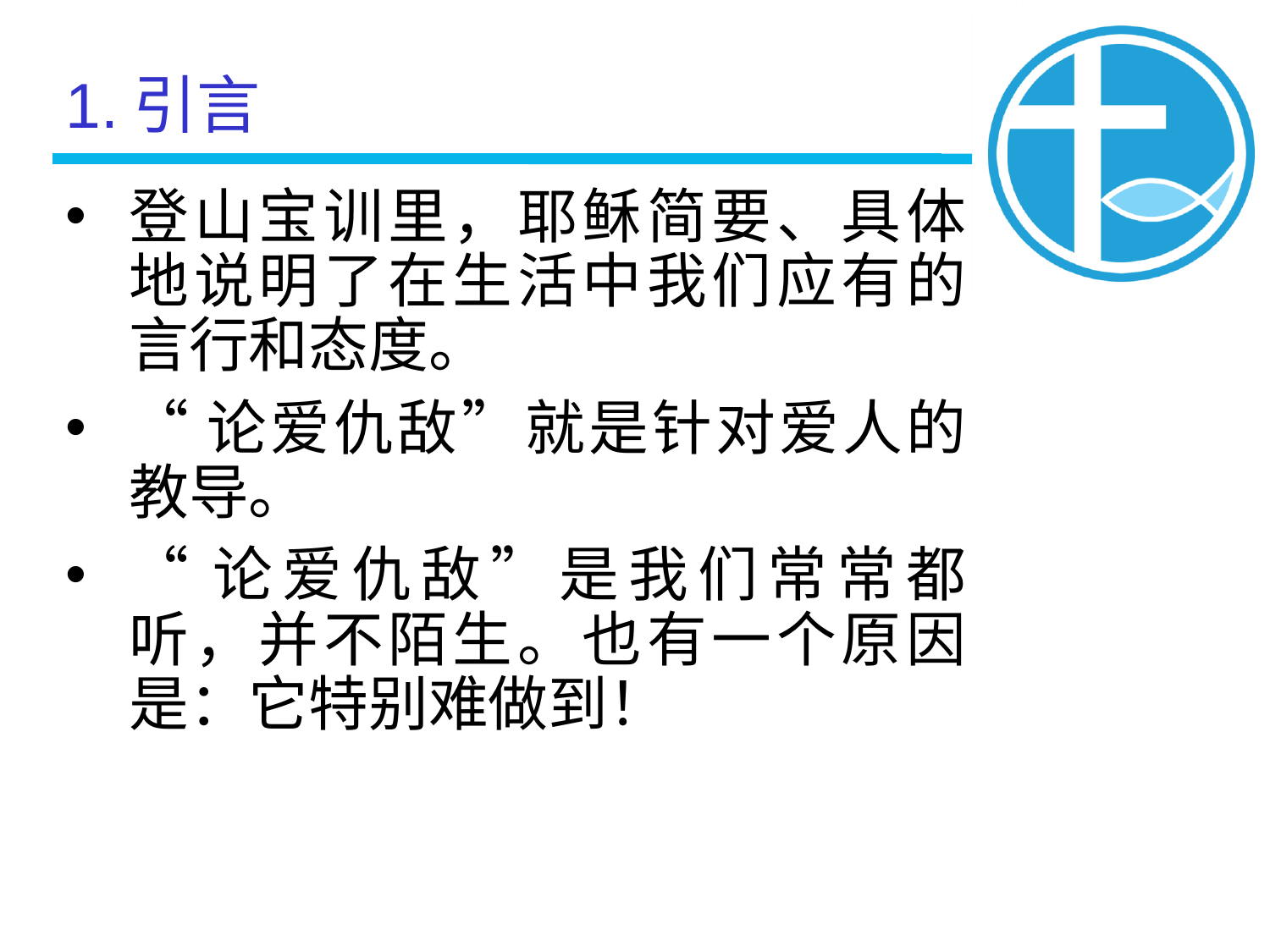

1.引言
登山宝训里，耶稣简要、具体地说明了在生活中我们应有的言行和态度。
“论爱仇敌”就是针对爱人的教导。
“论爱仇敌”是我们常常都听，并不陌生。也有一个原因是：它特别难做到！